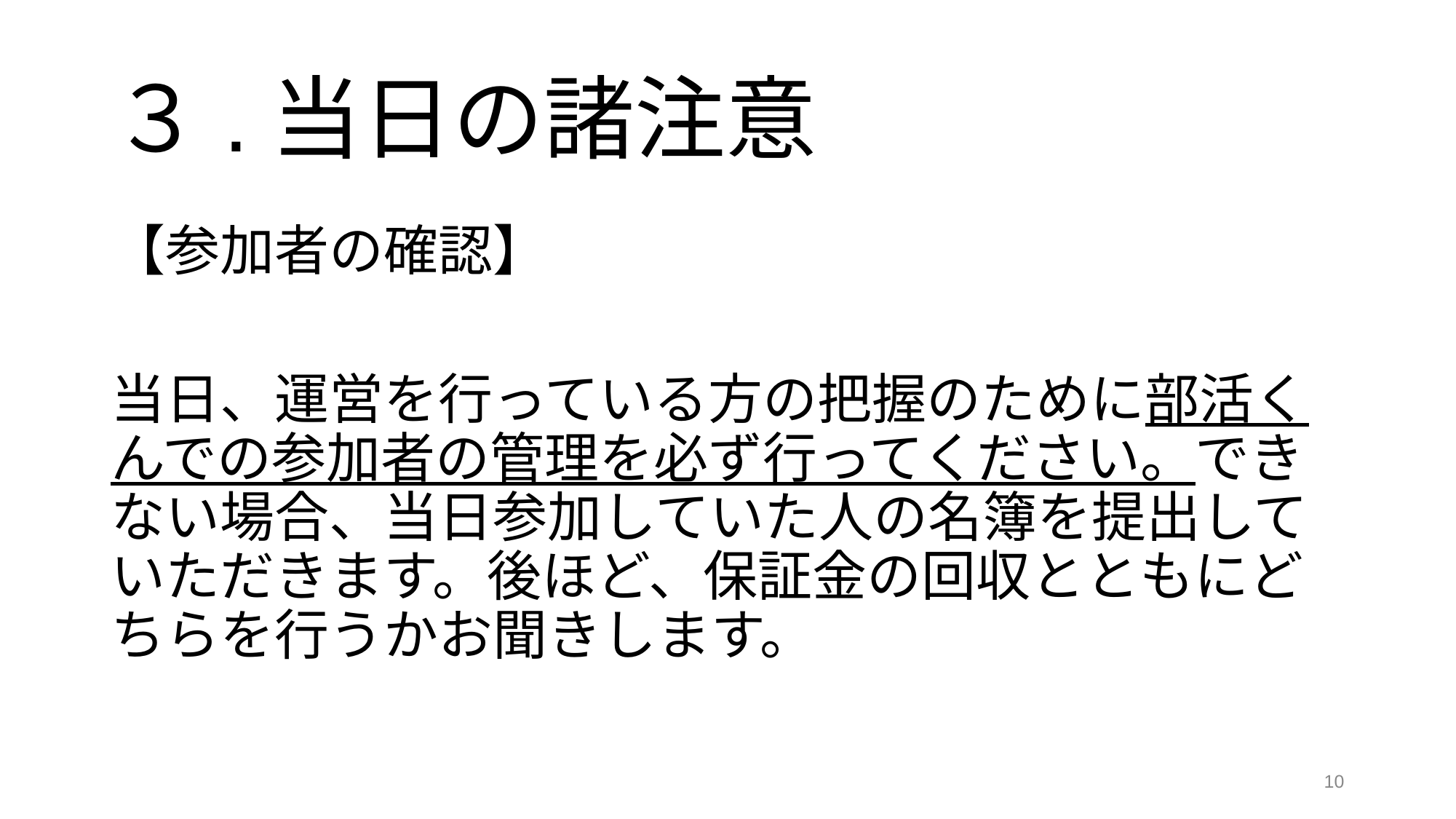

# ３.当日の諸注意
【参加者の確認】

当日、運営を行っている方の把握のために部活くんでの参加者の管理を必ず行ってください。できない場合、当日参加していた人の名簿を提出していただきます。後ほど、保証金の回収とともにどちらを行うかお聞きします。
10